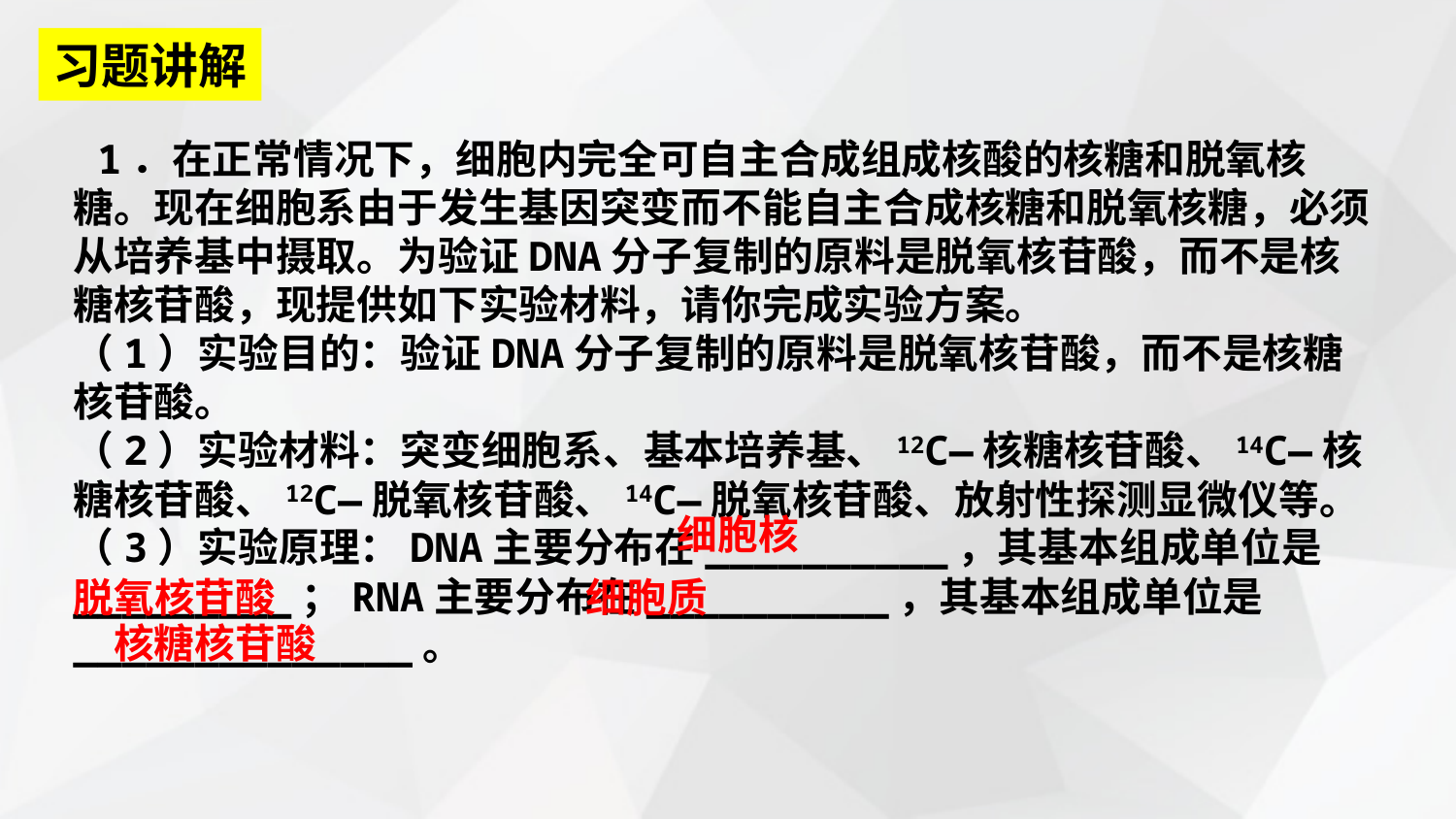

习题讲解
 1．在正常情况下，细胞内完全可自主合成组成核酸的核糖和脱氧核糖。现在细胞系由于发生基因突变而不能自主合成核糖和脱氧核糖，必须从培养基中摄取。为验证DNA分子复制的原料是脱氧核苷酸，而不是核糖核苷酸，现提供如下实验材料，请你完成实验方案。
（1）实验目的：验证DNA分子复制的原料是脱氧核苷酸，而不是核糖核苷酸。
（2）实验材料：突变细胞系、基本培养基、12C—核糖核苷酸、14C—核糖核苷酸、12C—脱氧核苷酸、14C—脱氧核苷酸、放射性探测显微仪等。
（3）实验原理：DNA主要分布在__________，其基本组成单位是_________；RNA主要分布在__________，其基本组成单位是______________。
细胞核
脱氧核苷酸
细胞质
核糖核苷酸